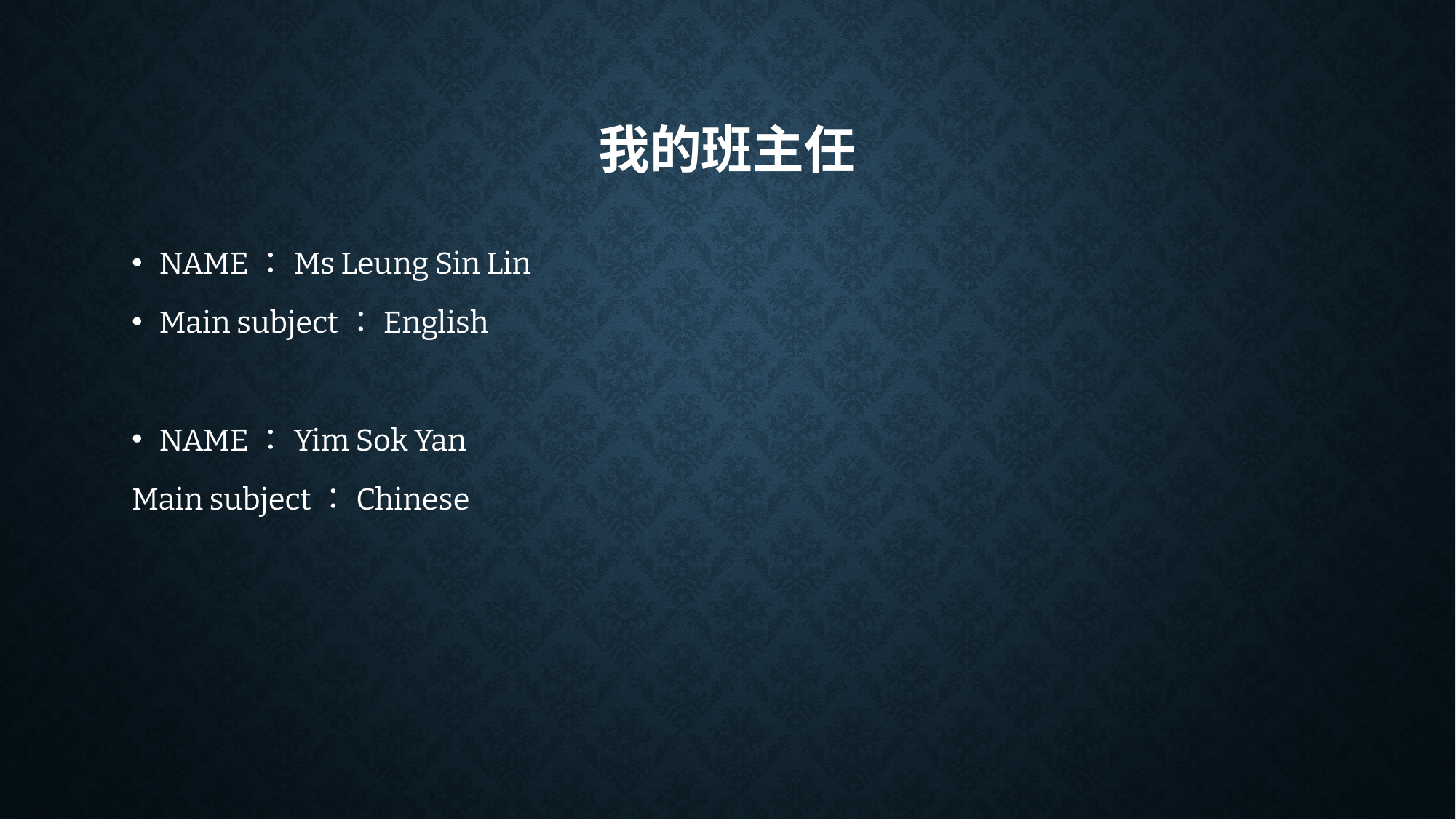

# 我的班主任
NAME：Ms Leung Sin Lin
Main subject：English

NAME：Yim Sok Yan
Main subject：Chinese